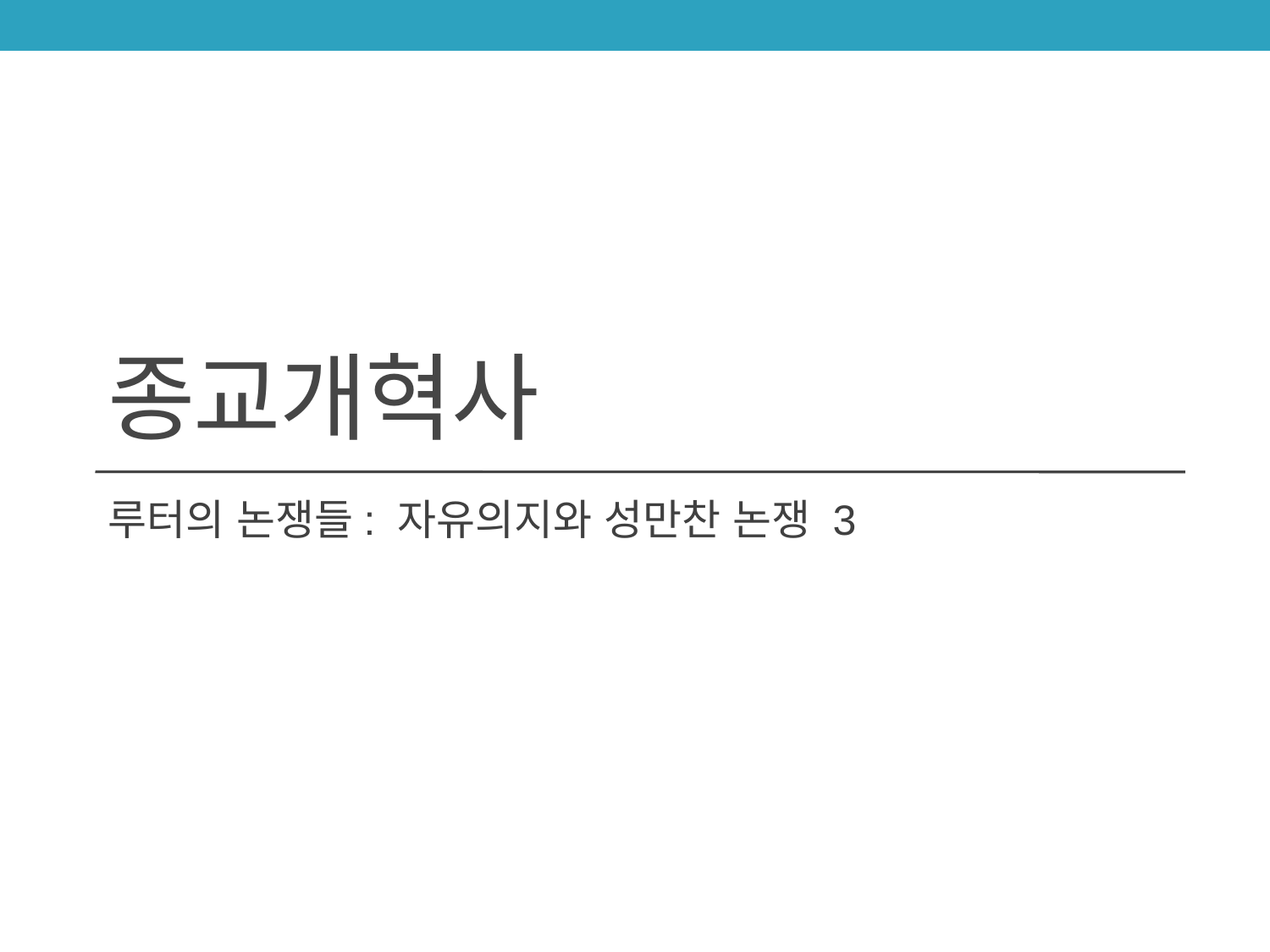

# 종교개혁사
루터의 논쟁들: 자유의지와 성만찬 논쟁 3